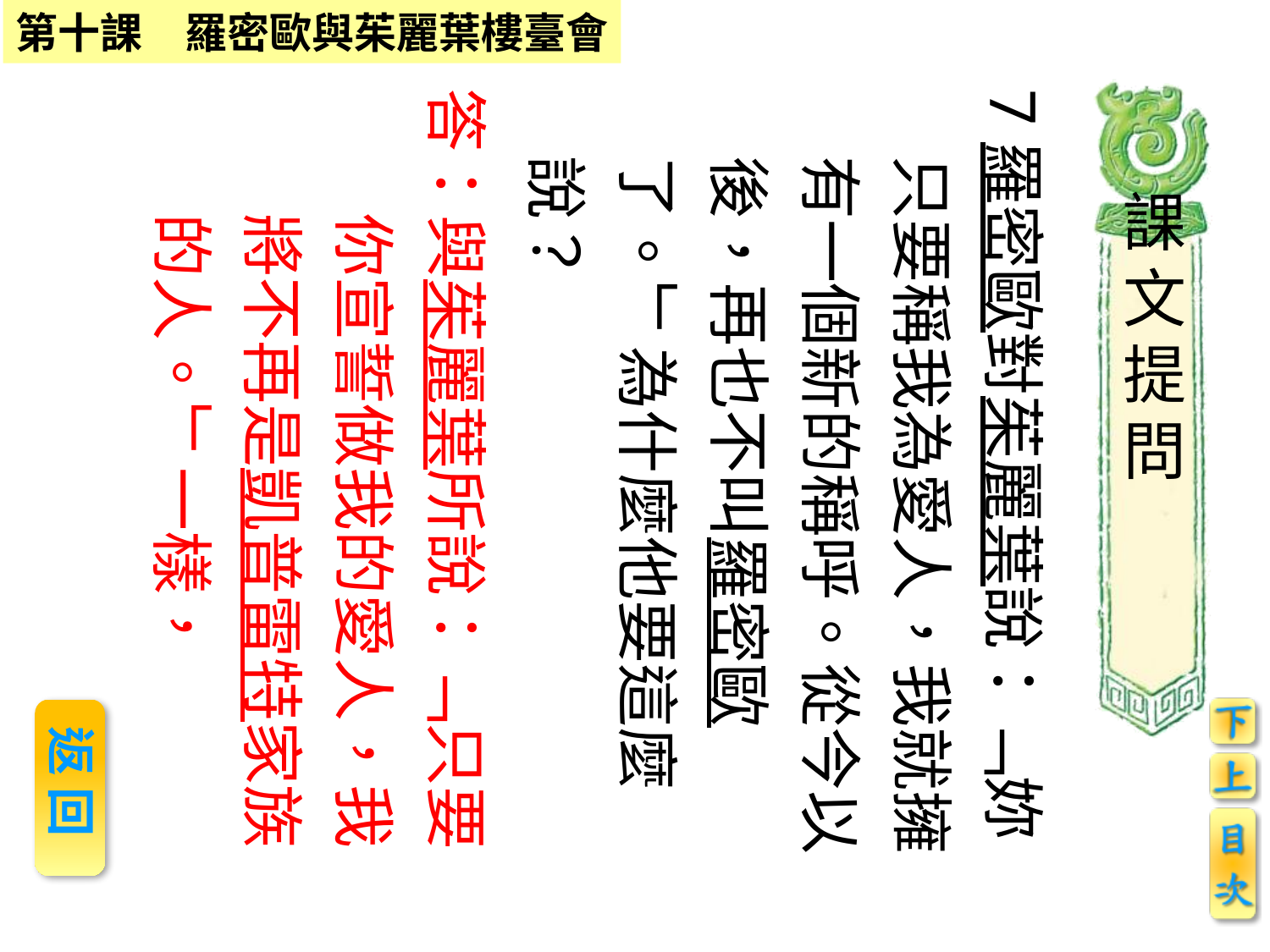

答：與茱麗葉所說：﹁只要你宣誓做我的愛人，我將不再是凱普雷特家族的人。﹂一樣，
7羅密歐對茱麗葉說：﹁妳只要稱我為愛人，我就擁有一個新的稱呼。從今以後，再也不叫羅密歐了。﹂為什麼他要這麼說？
課文提問
 返 回